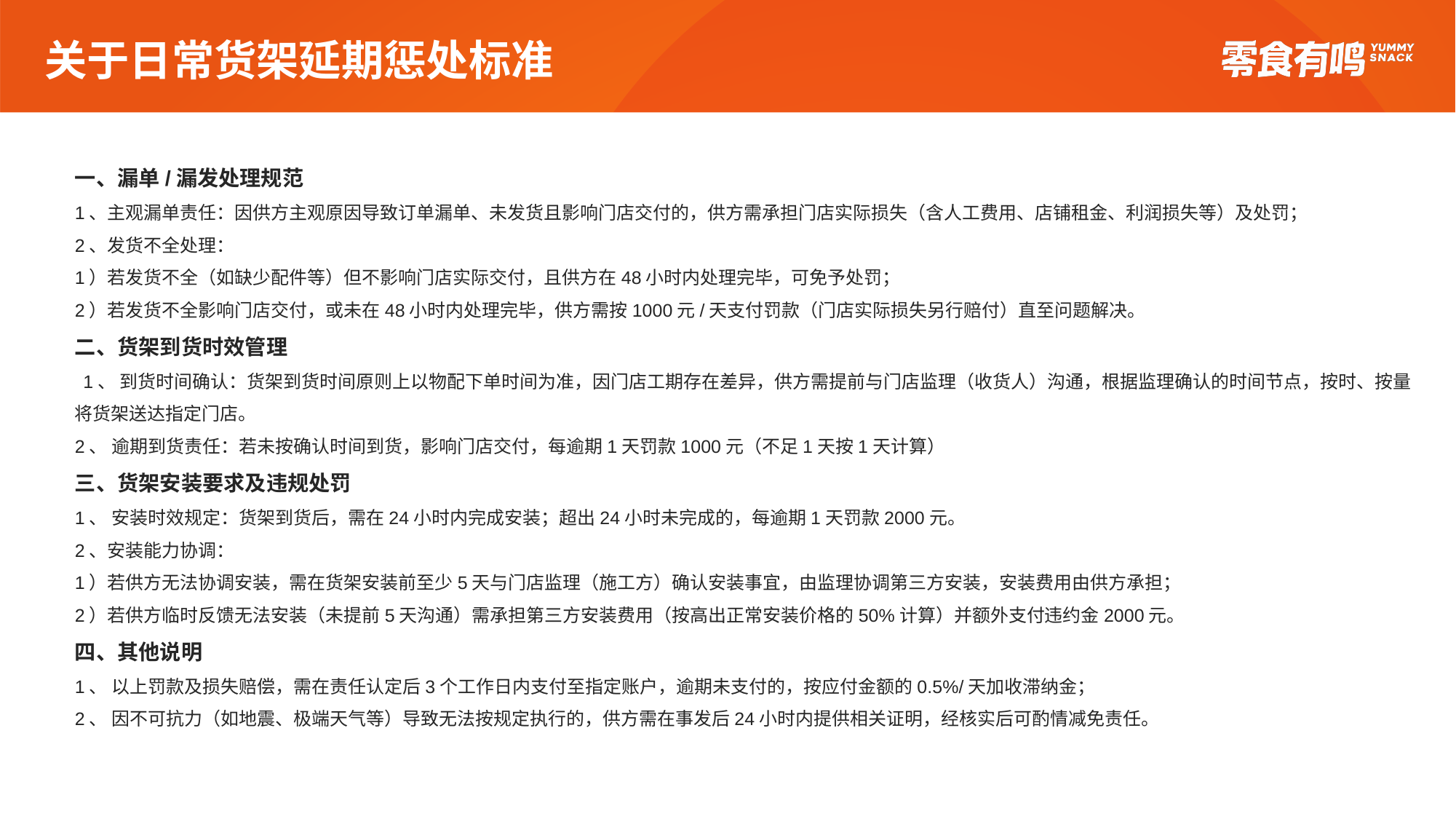

# 关于日常货架延期惩处标准
一、漏单/漏发处理规范
1、主观漏单责任：因供方主观原因导致订单漏单、未发货且影响门店交付的，供方需承担门店实际损失（含人工费用、店铺租金、利润损失等）及处罚；
2、发货不全处理：
1）若发货不全（如缺少配件等）但不影响门店实际交付，且供方在48小时内处理完毕，可免予处罚；
2）若发货不全影响门店交付，或未在48小时内处理完毕，供方需按1000元/天支付罚款（门店实际损失另行赔付）直至问题解决。
二、货架到货时效管理
 1、 到货时间确认：货架到货时间原则上以物配下单时间为准，因门店工期存在差异，供方需提前与门店监理（收货人）沟通，根据监理确认的时间节点，按时、按量将货架送达指定门店。
2、 逾期到货责任：若未按确认时间到货，影响门店交付，每逾期1天罚款1000元（不足1天按1天计算）
三、货架安装要求及违规处罚
1、 安装时效规定：货架到货后，需在24小时内完成安装；超出24小时未完成的，每逾期1天罚款2000元。
2、安装能力协调：
1）若供方无法协调安装，需在货架安装前至少5天与门店监理（施工方）确认安装事宜，由监理协调第三方安装，安装费用由供方承担；
2）若供方临时反馈无法安装（未提前5天沟通）需承担第三方安装费用（按高出正常安装价格的50%计算）并额外支付违约金2000元。
四、其他说明
1、 以上罚款及损失赔偿，需在责任认定后3个工作日内支付至指定账户，逾期未支付的，按应付金额的0.5%/天加收滞纳金；
2、 因不可抗力（如地震、极端天气等）导致无法按规定执行的，供方需在事发后24小时内提供相关证明，经核实后可酌情减免责任。